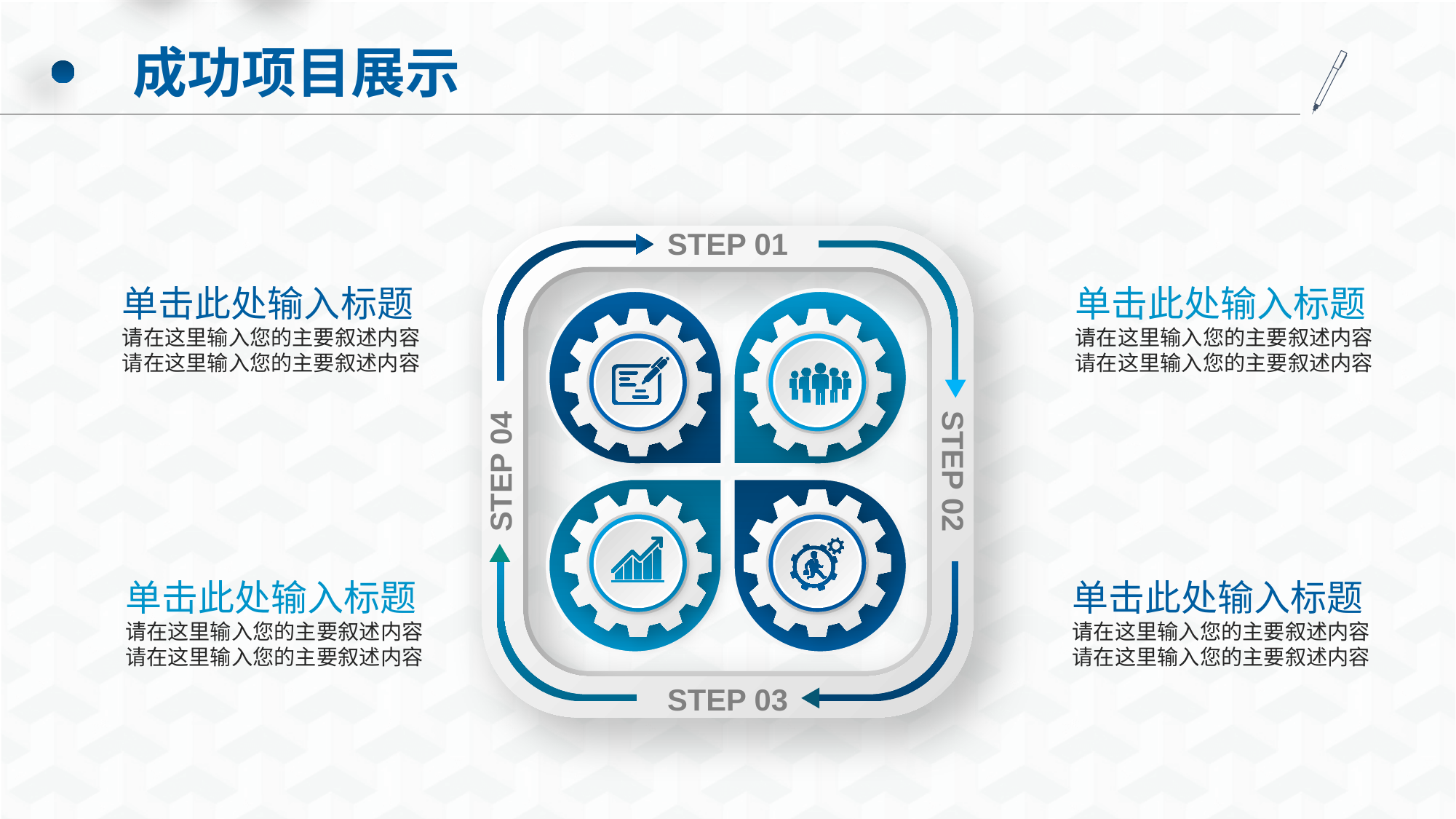

成功项目展示

STEP 01

STEP 04
STEP 02

STEP 03

单击此处输入标题
请在这里输入您的主要叙述内容
请在这里输入您的主要叙述内容

单击此处输入标题
请在这里输入您的主要叙述内容
请在这里输入您的主要叙述内容

单击此处输入标题
请在这里输入您的主要叙述内容
请在这里输入您的主要叙述内容

单击此处输入标题
请在这里输入您的主要叙述内容
请在这里输入您的主要叙述内容